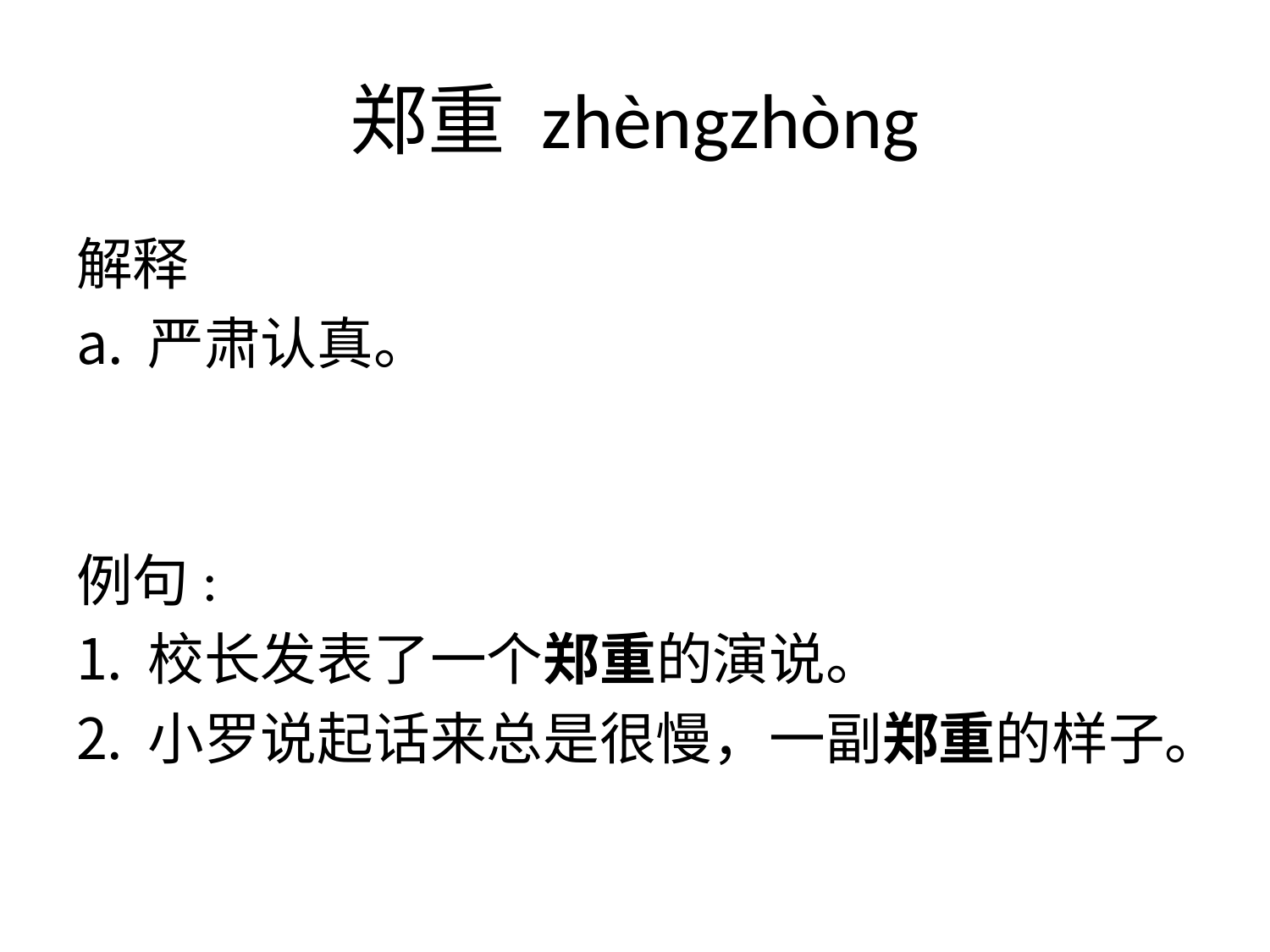

# 郑重 zhèngzhòng
解释
严肃认真。

例句:
校长发表了一个郑重的演说。
小罗说起话来总是很慢，一副郑重的样子。